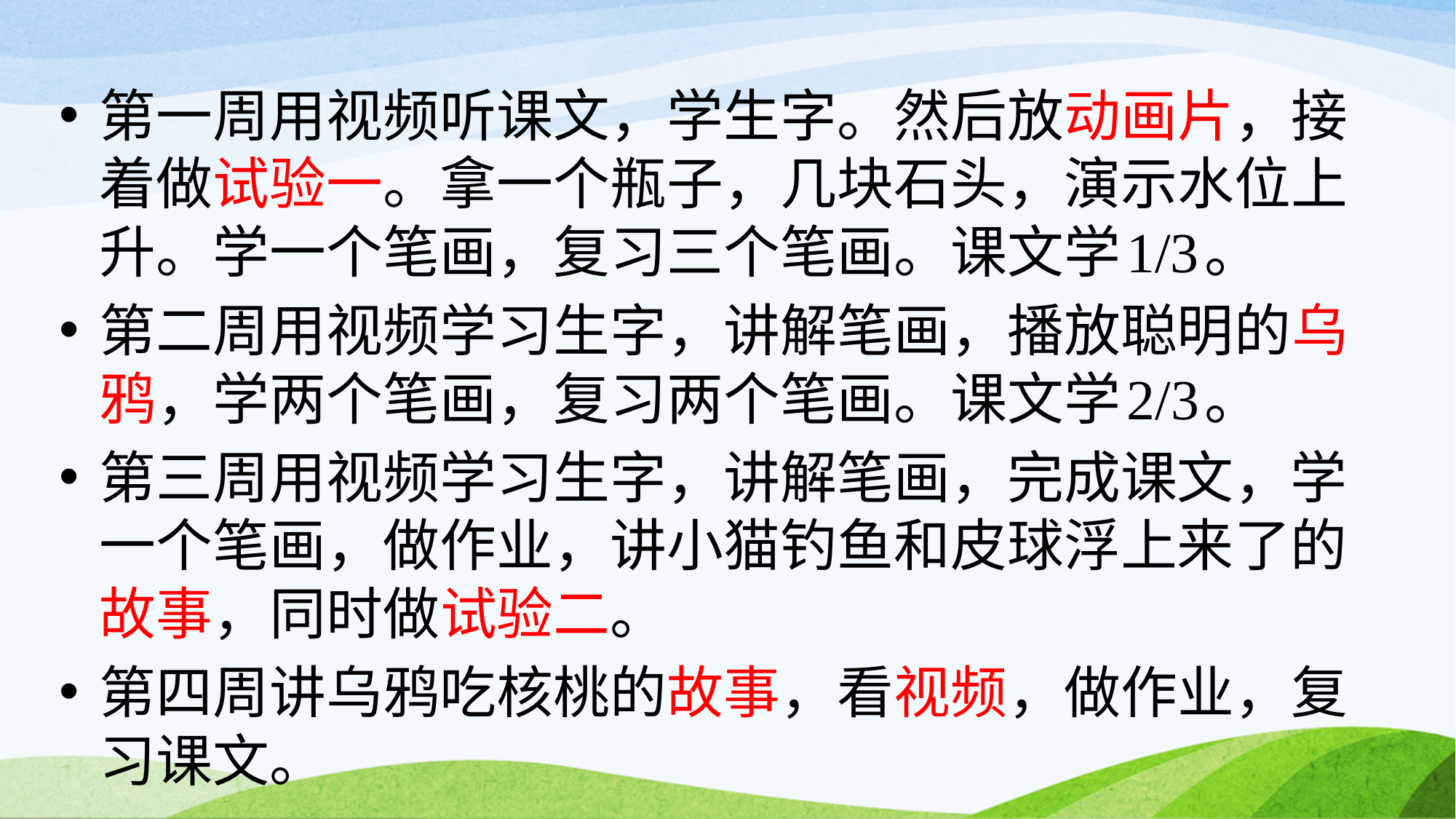

第一周用视频听课文，学生字。然后放动画片，接着做试验一。拿一个瓶子，几块石头，演示水位上升。学一个笔画，复习三个笔画。课文学1/3。
第二周用视频学习生字，讲解笔画，播放聪明的乌鸦，学两个笔画，复习两个笔画。课文学2/3。
第三周用视频学习生字，讲解笔画，完成课文，学一个笔画，做作业，讲小猫钓鱼和皮球浮上来了的故事，同时做试验二。
第四周讲乌鸦吃核桃的故事，看视频，做作业，复习课文。